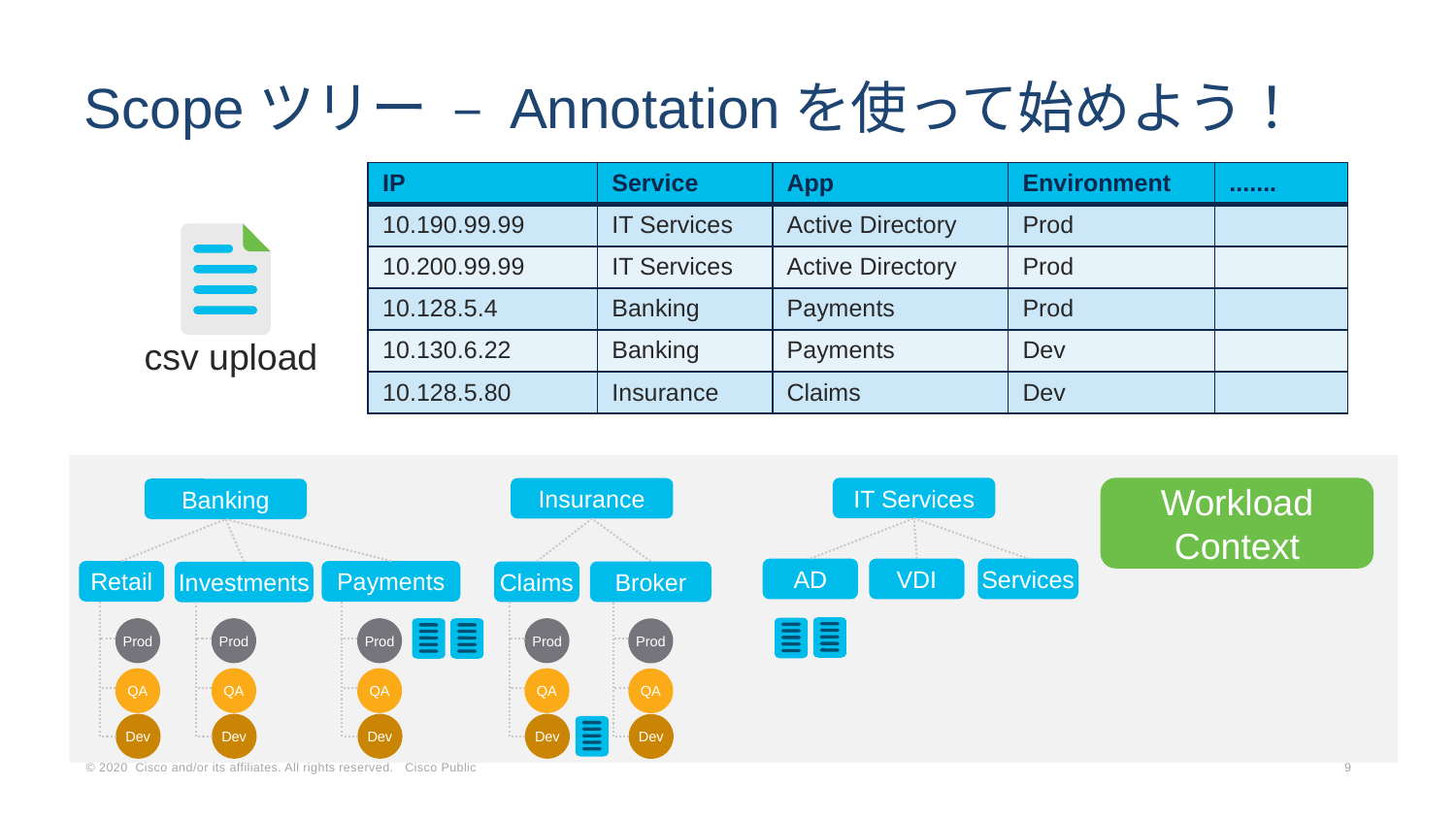

# Scopeツリー  – Annotationを使って始めよう！
| IP | Service | App | Environment | ....... |
| --- | --- | --- | --- | --- |
| 10.190.99.99 | IT Services | Active Directory | Prod |  |
| 10.200.99.99 | IT Services | Active Directory | Prod |  |
| 10.128.5.4 | Banking | Payments | Prod |  |
| 10.130.6.22 | Banking | Payments | Dev |  |
| 10.128.5.80 | Insurance | Claims | Dev |  |

csv upload

IT Services
Workload Context
Insurance
Banking
Services
VDI
AD
Retail
Payments
Claims
Broker
Investments

Prod
Prod
Prod
Prod
Prod
QA
QA
QA
QA
QA
Dev
Dev
Dev
Dev
Dev